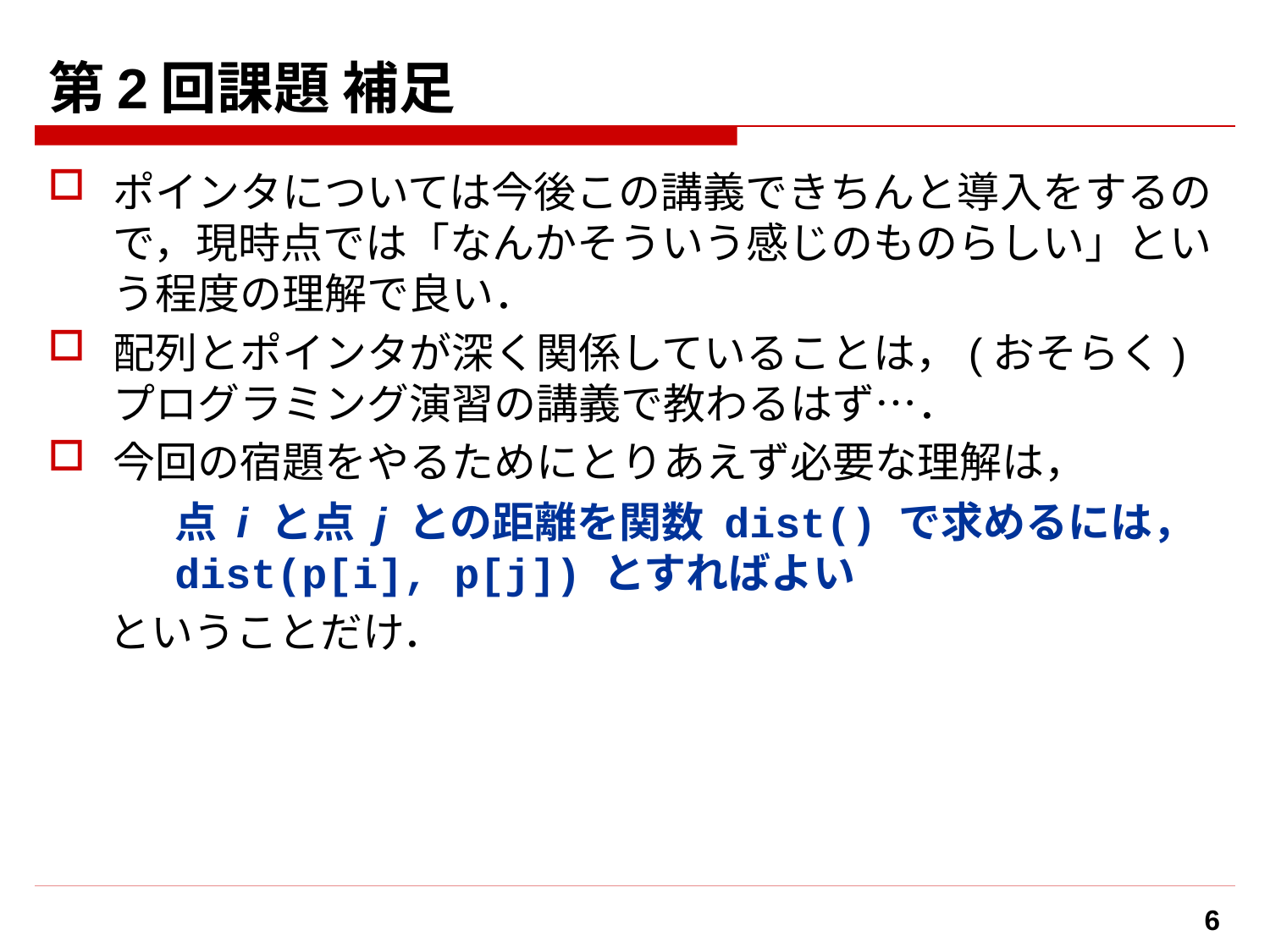

# 第2回課題 補足
ポインタについては今後この講義できちんと導入をするので，現時点では「なんかそういう感じのものらしい」という程度の理解で良い．
配列とポインタが深く関係していることは，(おそらく) プログラミング演習の講義で教わるはず…．
今回の宿題をやるためにとりあえず必要な理解は，
	点 i と点 j との距離を関数 dist() で求めるには，	dist(p[i], p[j]) とすればよい
ということだけ．
6